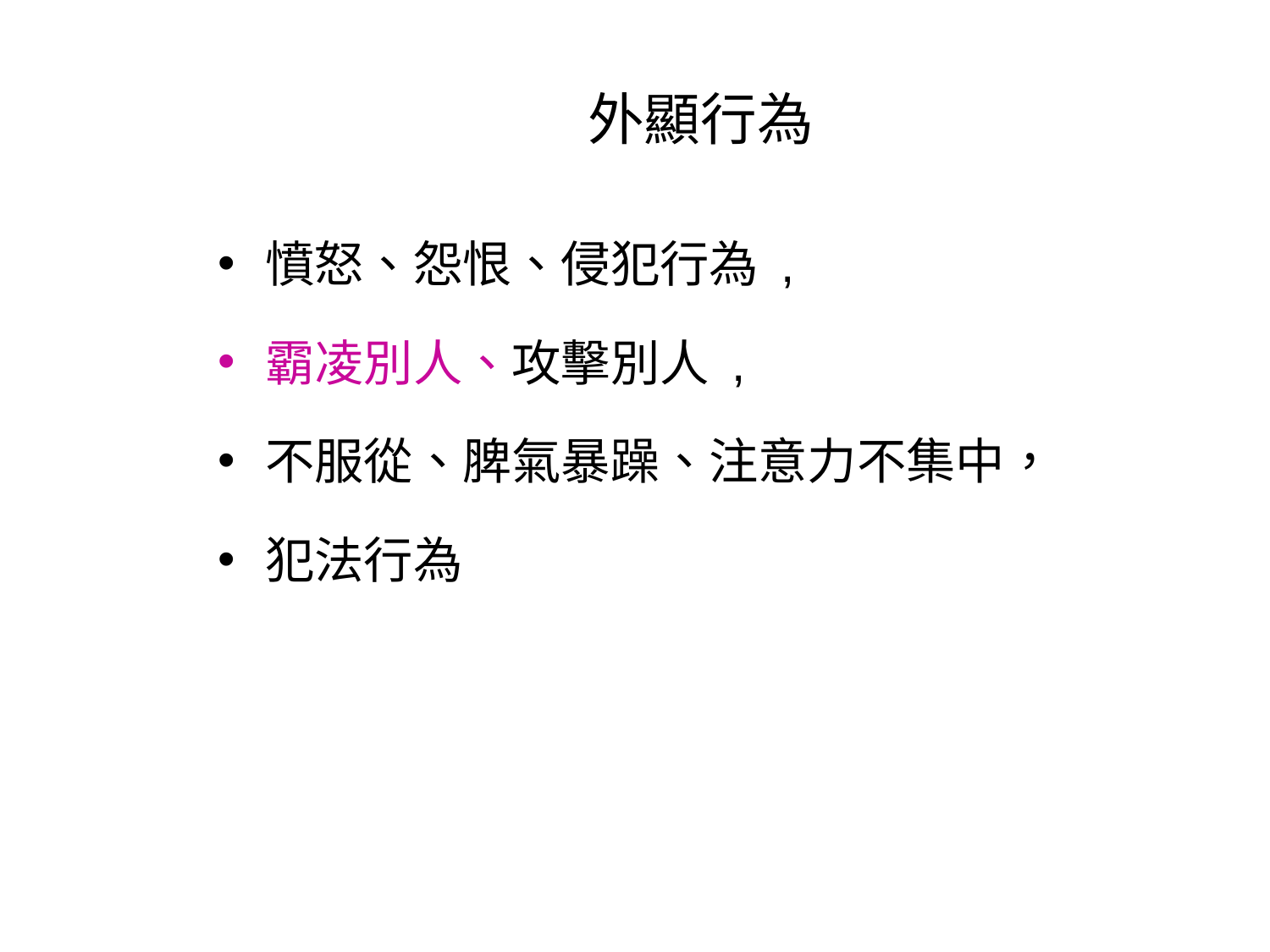

# 外顯行為
憤怒、怨恨、侵犯行為 ,
霸凌別人、攻擊別人 ,
不服從、脾氣暴躁、注意力不集中，
犯法行為